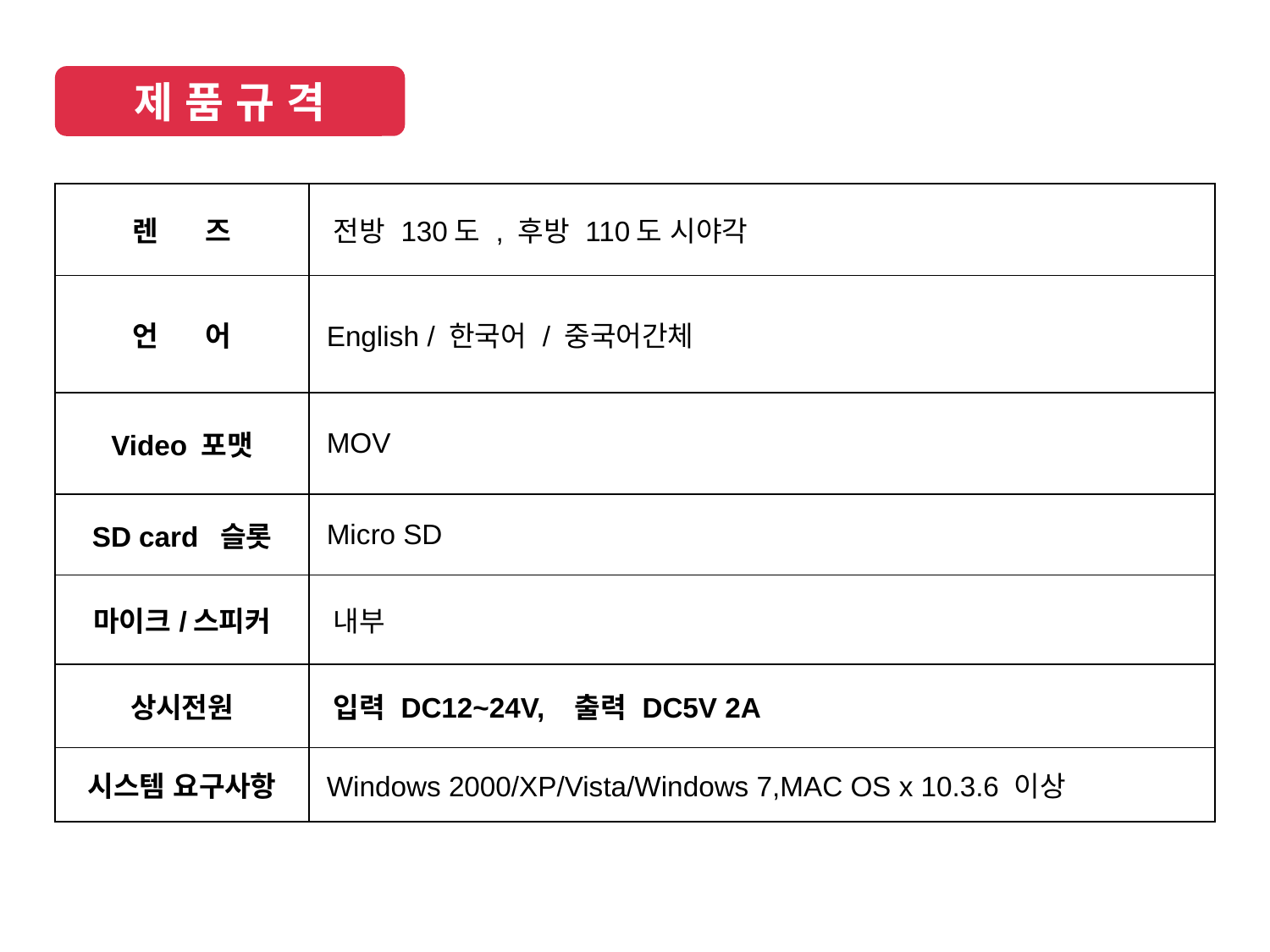

제 품 규 격
| 렌 즈 | 전방 130도 , 후방 110도 시야각 |
| --- | --- |
| 언 어 | English / 한국어 / 중국어간체 |
| Video 포맷 | MOV |
| SD card 슬롯 | Micro SD |
| 마이크/스피커 | 내부 |
| 상시전원 | 입력 DC12~24V, 출력 DC5V 2A |
| 시스템 요구사항 | Windows 2000/XP/Vista/Windows 7,MAC OS x 10.3.6 이상 |